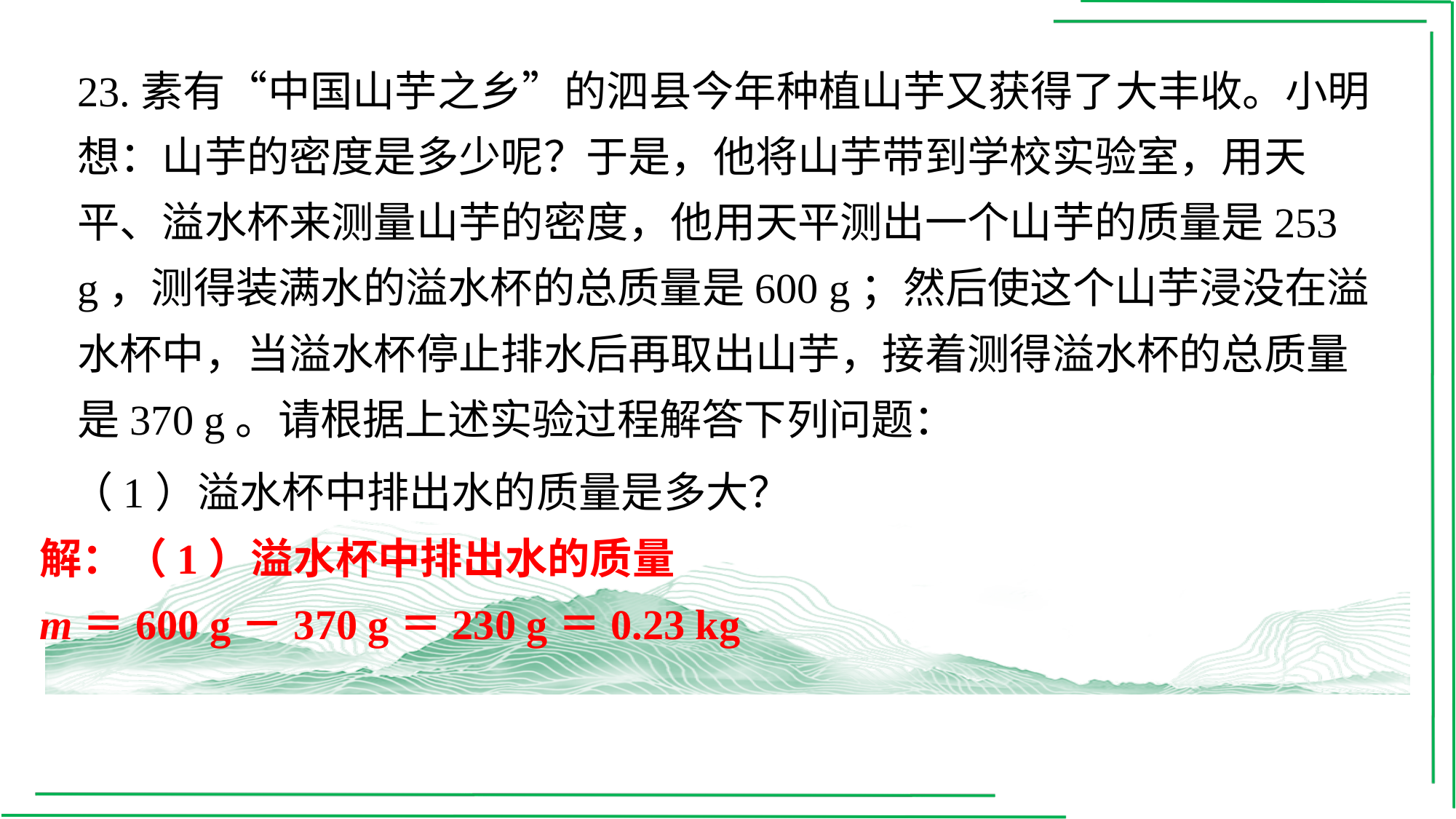

23.素有“中国山芋之乡”的泗县今年种植山芋又获得了大丰收。小明想：山芋的密度是多少呢？于是，他将山芋带到学校实验室，用天平、溢水杯来测量山芋的密度，他用天平测出一个山芋的质量是253 g，测得装满水的溢水杯的总质量是600 g；然后使这个山芋浸没在溢水杯中，当溢水杯停止排水后再取出山芋，接着测得溢水杯的总质量是370 g。请根据上述实验过程解答下列问题：
（1）溢水杯中排出水的质量是多大？
解：（1）溢水杯中排出水的质量
m＝600 g－370 g＝230 g＝0.23 kg